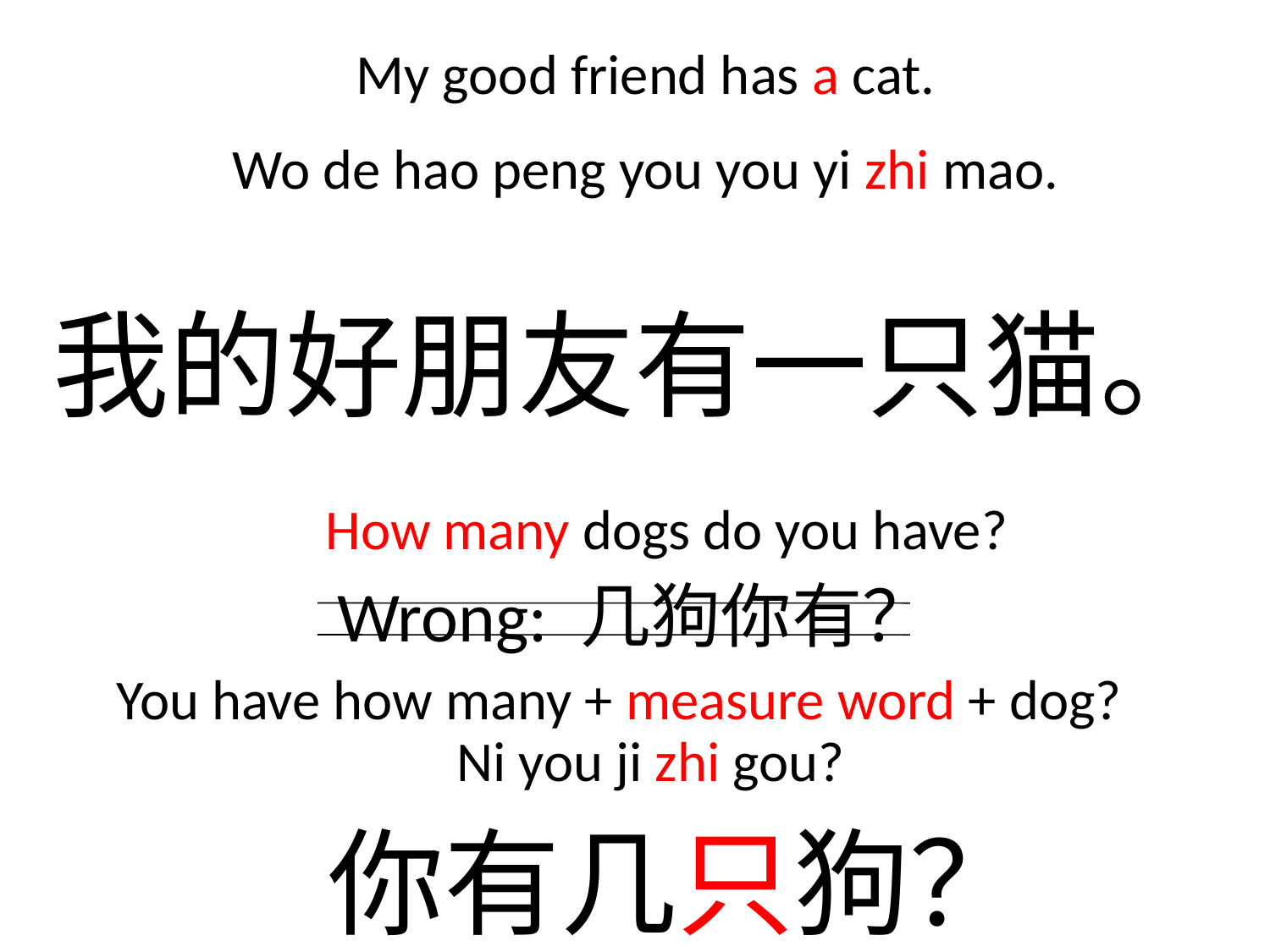

My good friend has a cat.
Wo de hao peng you you yi zhi mao.
我的好朋友有一只猫。
How many dogs do you have?
Wrong: 几狗你有？
You have how many + measure word + dog?
Ni you ji zhi gou?
你有几只狗？